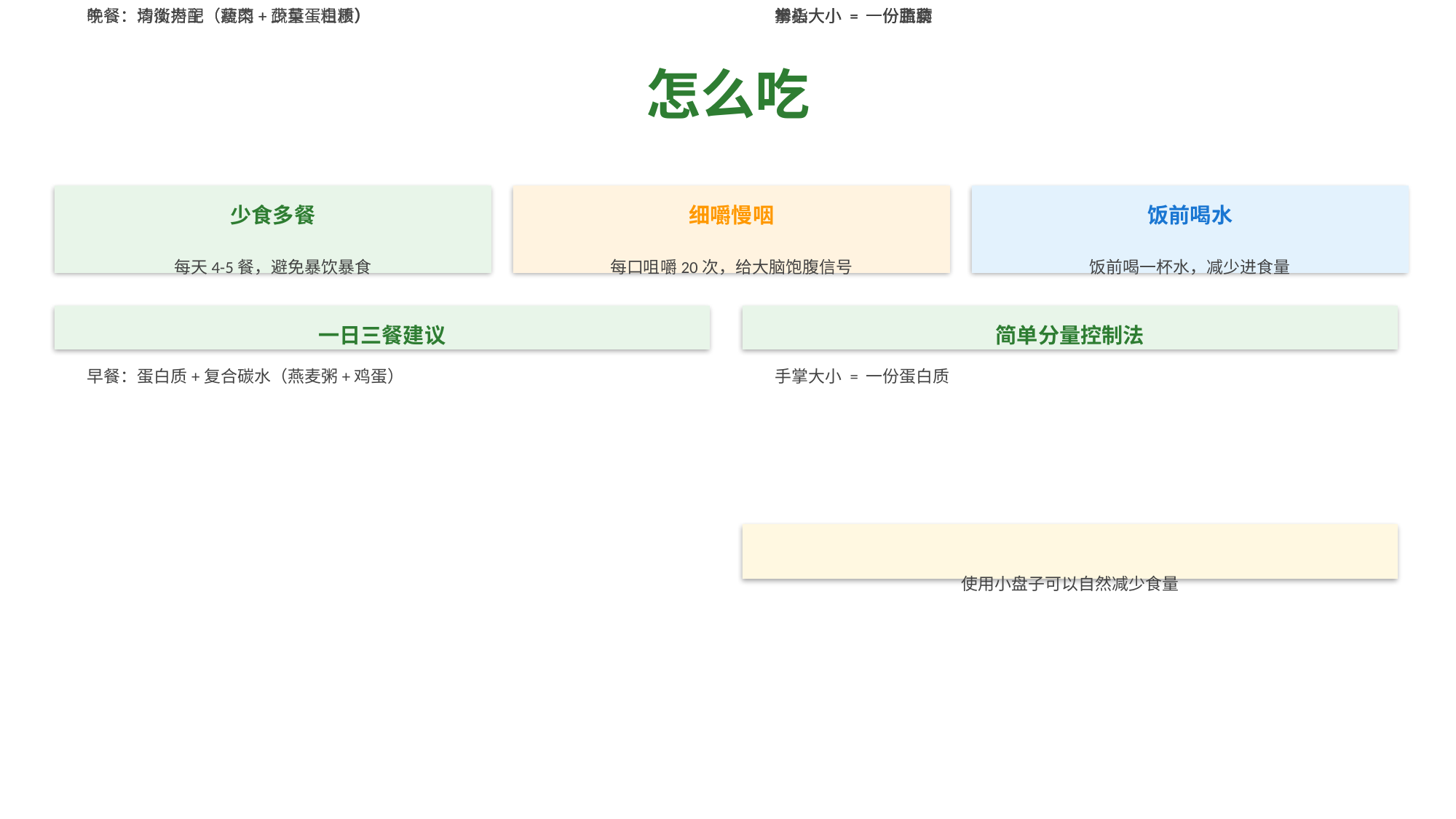

怎么吃

少食多餐
细嚼慢咽
饭前喝水
每天4-5餐，避免暴饮暴食
每口咀嚼20次，给大脑饱腹信号
饭前喝一杯水，减少进食量

一日三餐建议
简单分量控制法
早餐：蛋白质+复合碳水（燕麦粥+鸡蛋）
手掌大小 = 一份蛋白质

使用小盘子可以自然减少食量
午餐：均衡搭配（瘦肉+蔬菜+粗粮）
拳头大小 = 一份蔬菜
晚餐：清淡为主（蔬菜+少量蛋白质）
掌心大小 = 一份主食
拇指大小 = 一份脂肪